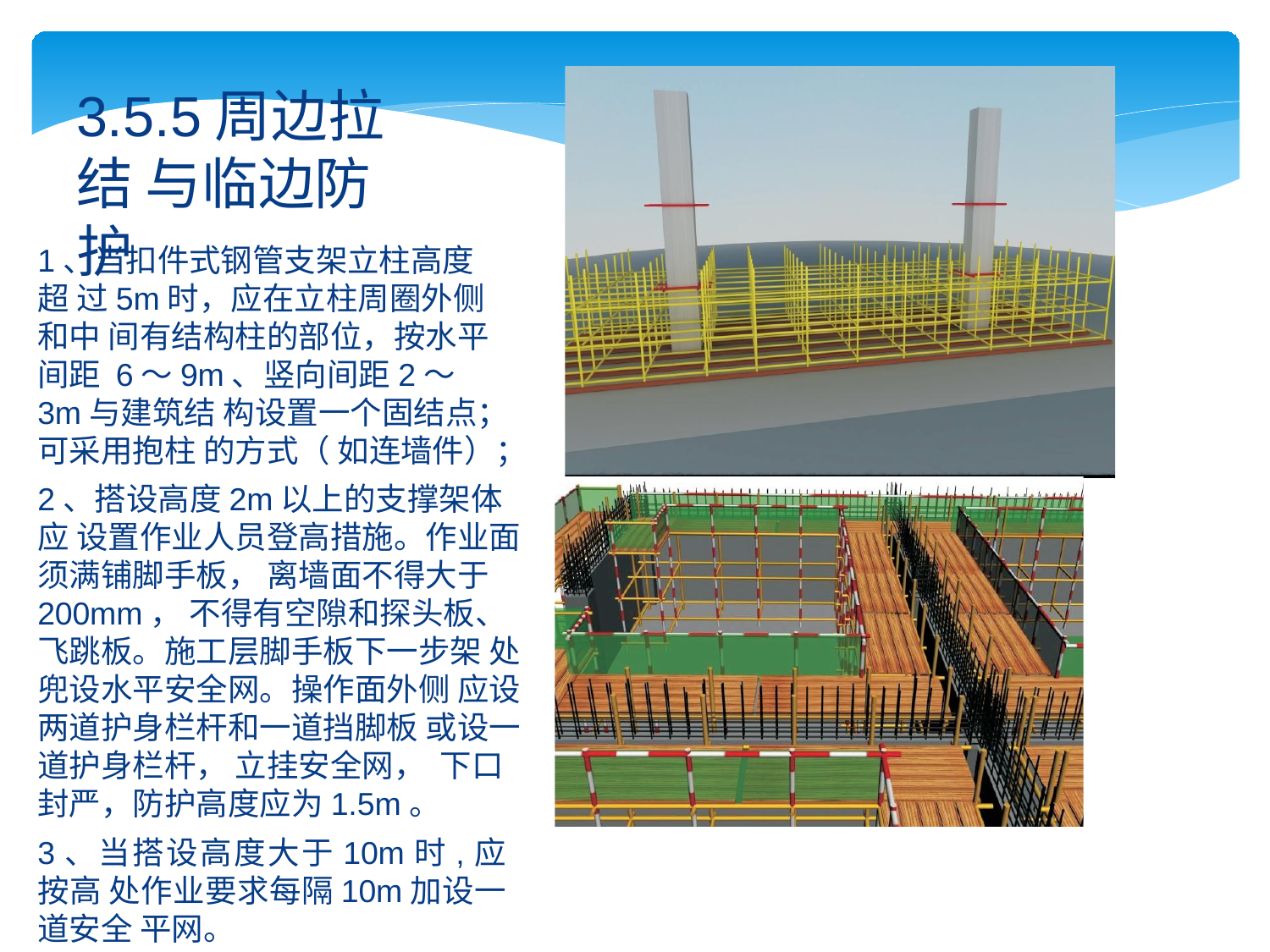

# 3.5.5周边拉结 与临边防护

1、当扣件式钢管支架立柱高度超 过5m时，应在立柱周圈外侧和中 间有结构柱的部位，按水平间距 6～9m、竖向间距2～3m与建筑结 构设置一个固结点；可采用抱柱 的方式（ 如连墙件）；
2、搭设高度2m以上的支撑架体应 设置作业人员登高措施。作业面 须满铺脚手板， 离墙面不得大于 200mm， 不得有空隙和探头板、 飞跳板。施工层脚手板下一步架 处兜设水平安全网。操作面外侧 应设两道护身栏杆和一道挡脚板 或设一道护身栏杆， 立挂安全网，  下口封严，防护高度应为1.5m。
3、当搭设高度大于10m时,应按高 处作业要求每隔10m加设一道安全 平网。